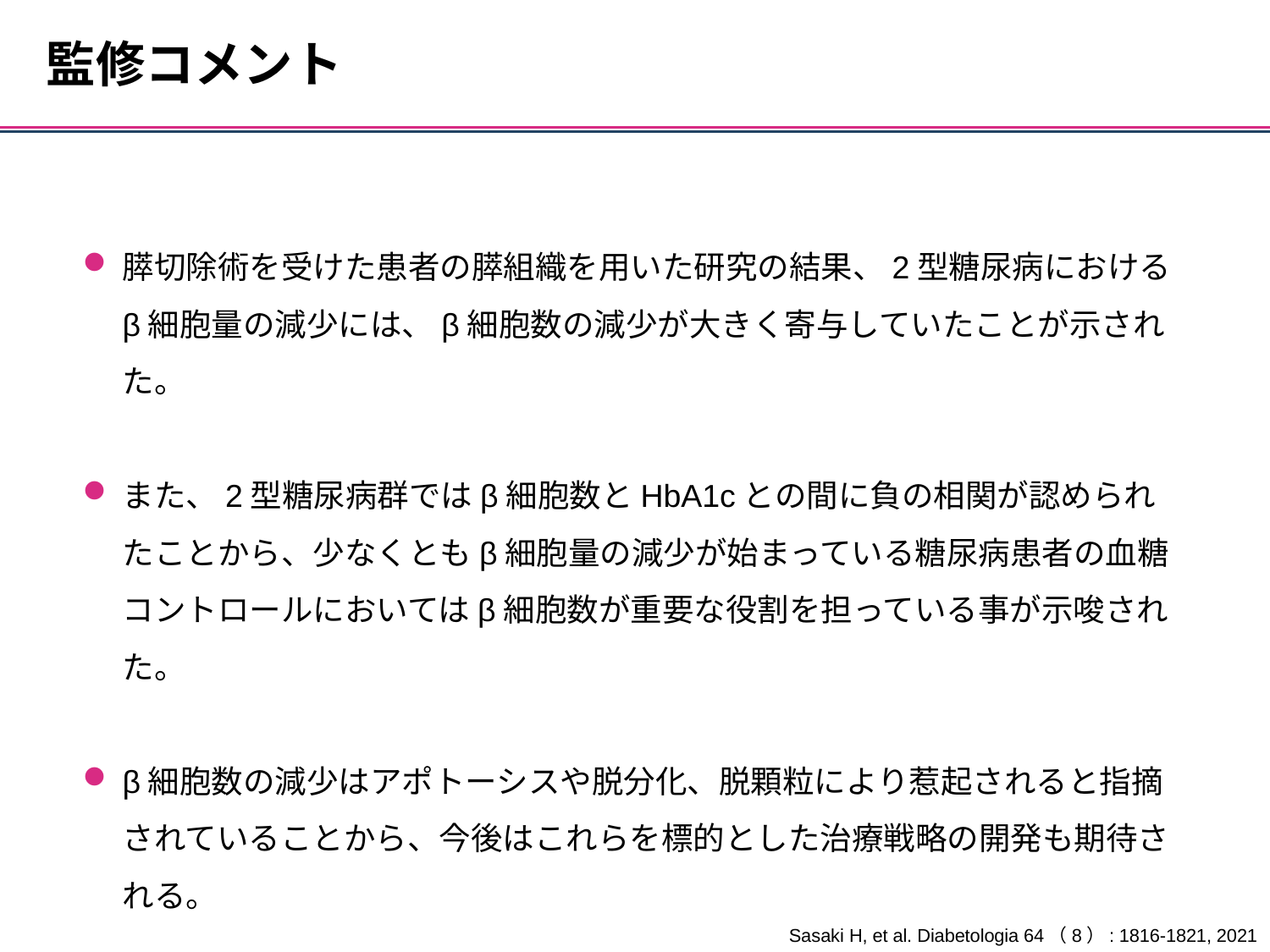

監修コメント
膵切除術を受けた患者の膵組織を用いた研究の結果、2型糖尿病におけるβ細胞量の減少には、β細胞数の減少が大きく寄与していたことが示された。

また、2型糖尿病群ではβ細胞数とHbA1cとの間に負の相関が認められたことから、少なくともβ細胞量の減少が始まっている糖尿病患者の血糖コントロールにおいてはβ細胞数が重要な役割を担っている事が示唆された。

β細胞数の減少はアポトーシスや脱分化、脱顆粒により惹起されると指摘されていることから、今後はこれらを標的とした治療戦略の開発も期待される。
Sasaki H, et al. Diabetologia 64（8）: 1816-1821, 2021